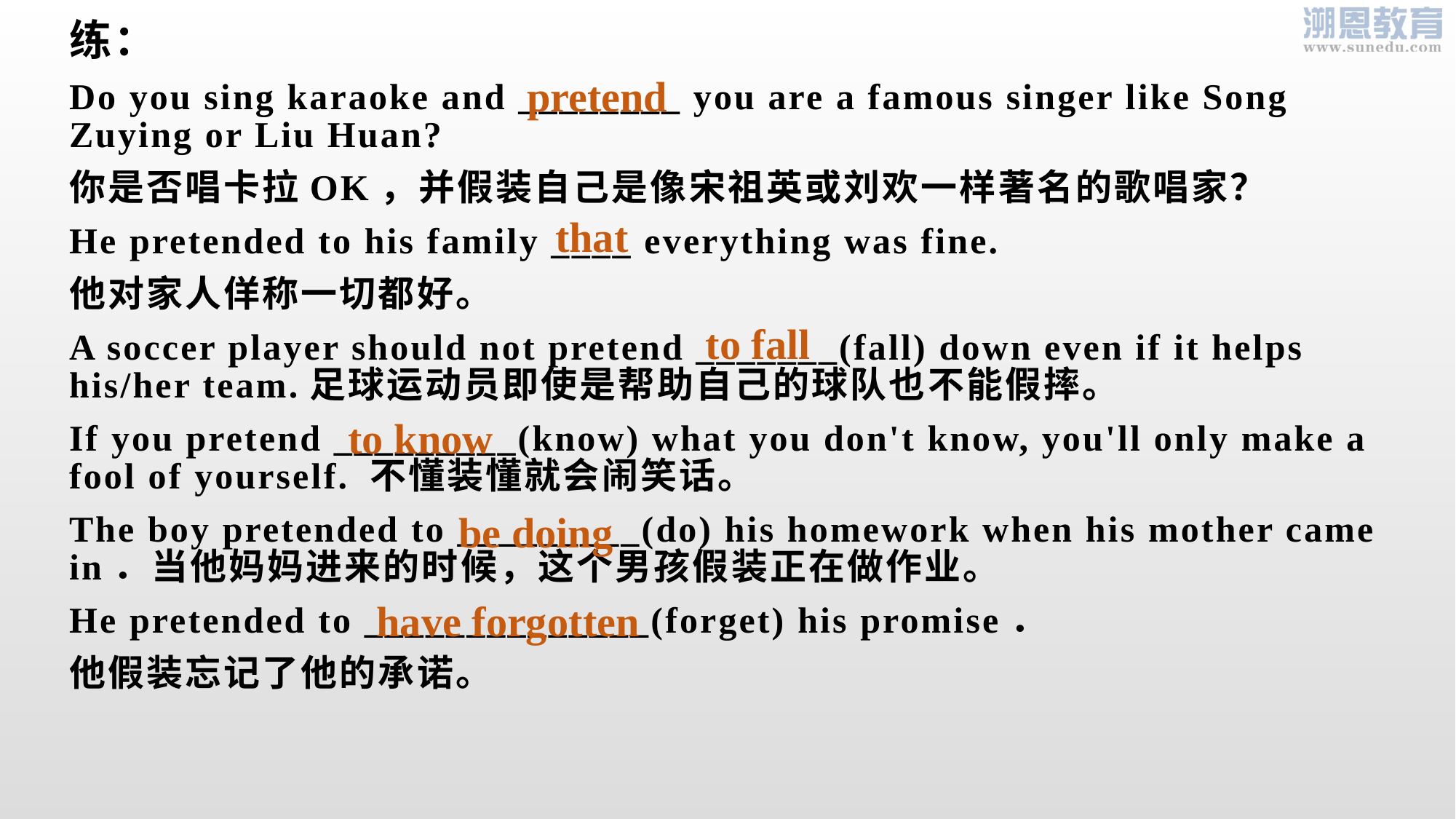

练：
Do you sing karaoke and ________ you are a famous singer like Song Zuying or Liu Huan?
你是否唱卡拉OK，并假装自己是像宋祖英或刘欢一样著名的歌唱家？
He pretended to his family ____ everything was fine.
他对家人佯称一切都好。
A soccer player should not pretend _______(fall) down even if it helps his/her team.足球运动员即使是帮助自己的球队也不能假摔。
If you pretend _________(know) what you don't know, you'll only make a fool of yourself. 不懂装懂就会闹笑话。
The boy pretended to _________(do) his homework when his mother came in．当他妈妈进来的时候，这个男孩假装正在做作业。
He pretended to ______________(forget) his promise．
他假装忘记了他的承诺。

pretend
that
to fall
to know
be doing
have forgotten